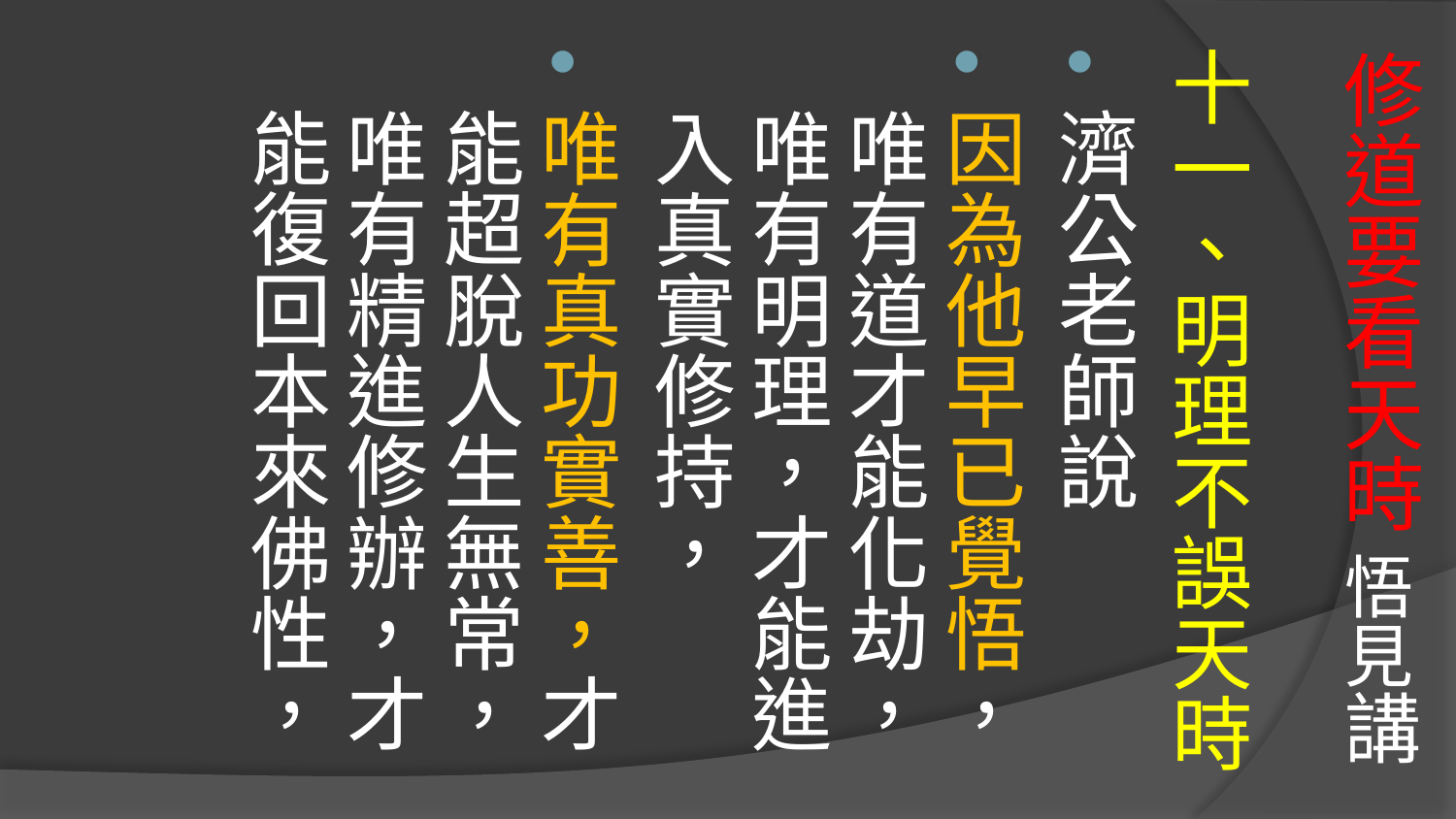

# 修道要看天時 悟見講
十一、明理不誤天時
濟公老師說
因為他早已覺悟，唯有道才能化劫，唯有明理，才能進入真實修持，
唯有真功實善，才能超脫人生無常，唯有精進修辦，才能復回本來佛性，